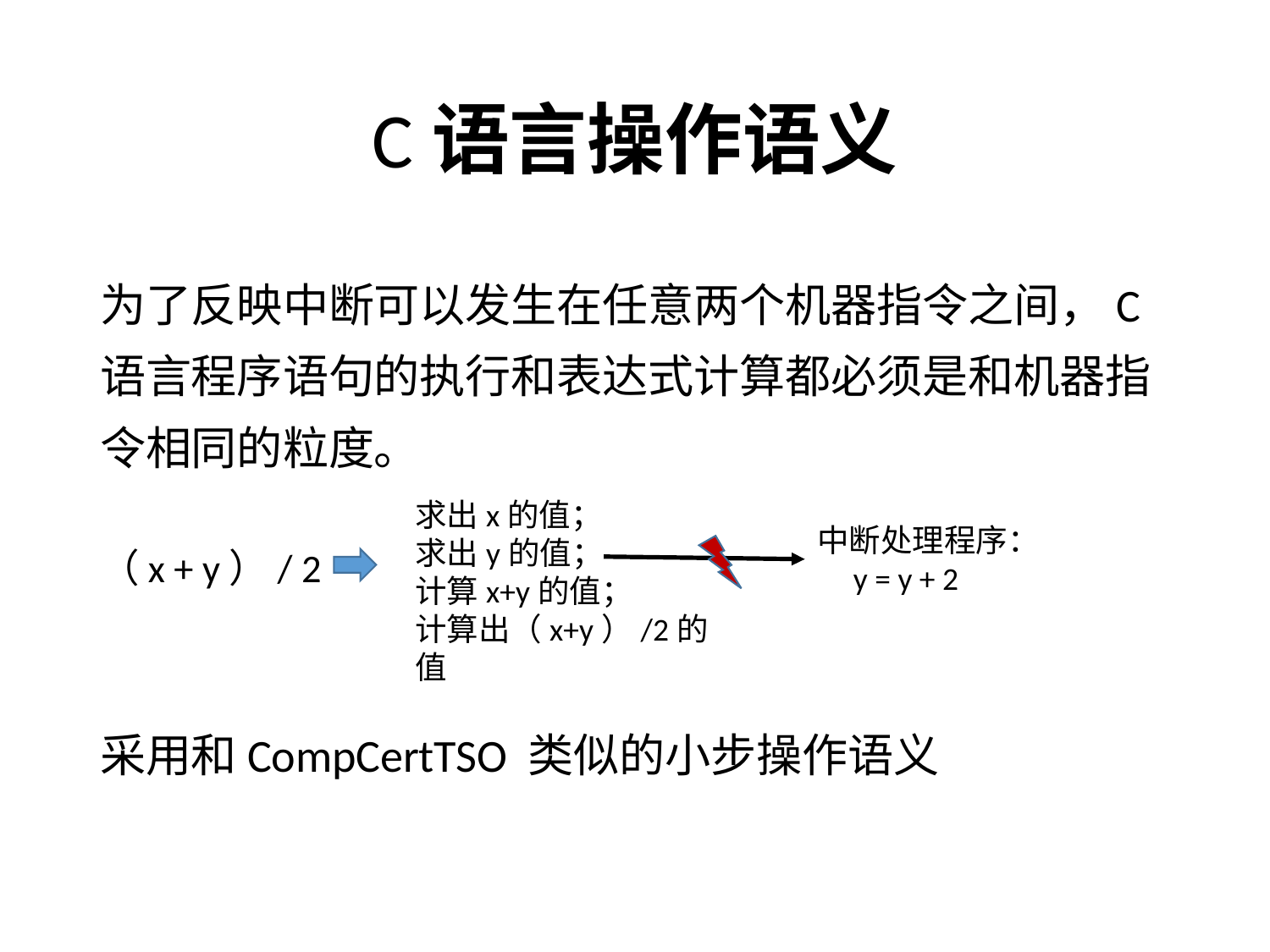

# C语言操作语义
为了反映中断可以发生在任意两个机器指令之间，C语言程序语句的执行和表达式计算都必须是和机器指令相同的粒度。

（x + y）/ 2

采用和CompCertTSO 类似的小步操作语义

求出x的值；
求出y的值；
计算x+y的值；
计算出（x+y）/2的值
中断处理程序：
     y = y + 2